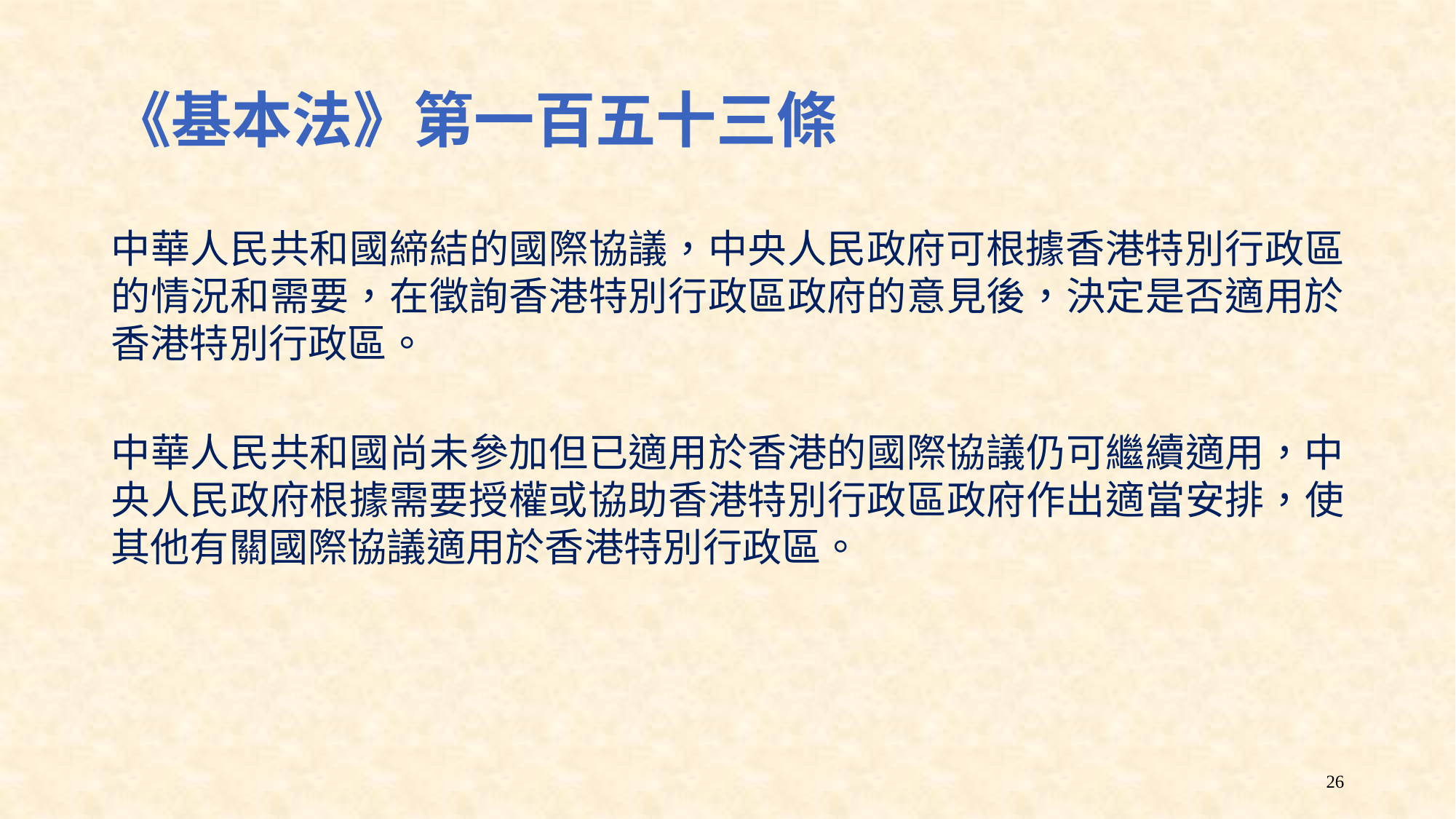

# 《基本法》第一百五十三條
中華人民共和國締結的國際協議，中央人民政府可根據香港特別行政區的情況和需要，在徵詢香港特別行政區政府的意見後，決定是否適用於香港特別行政區。
中華人民共和國尚未參加但已適用於香港的國際協議仍可繼續適用，中央人民政府根據需要授權或協助香港特別行政區政府作出適當安排，使其他有關國際協議適用於香港特別行政區。
26